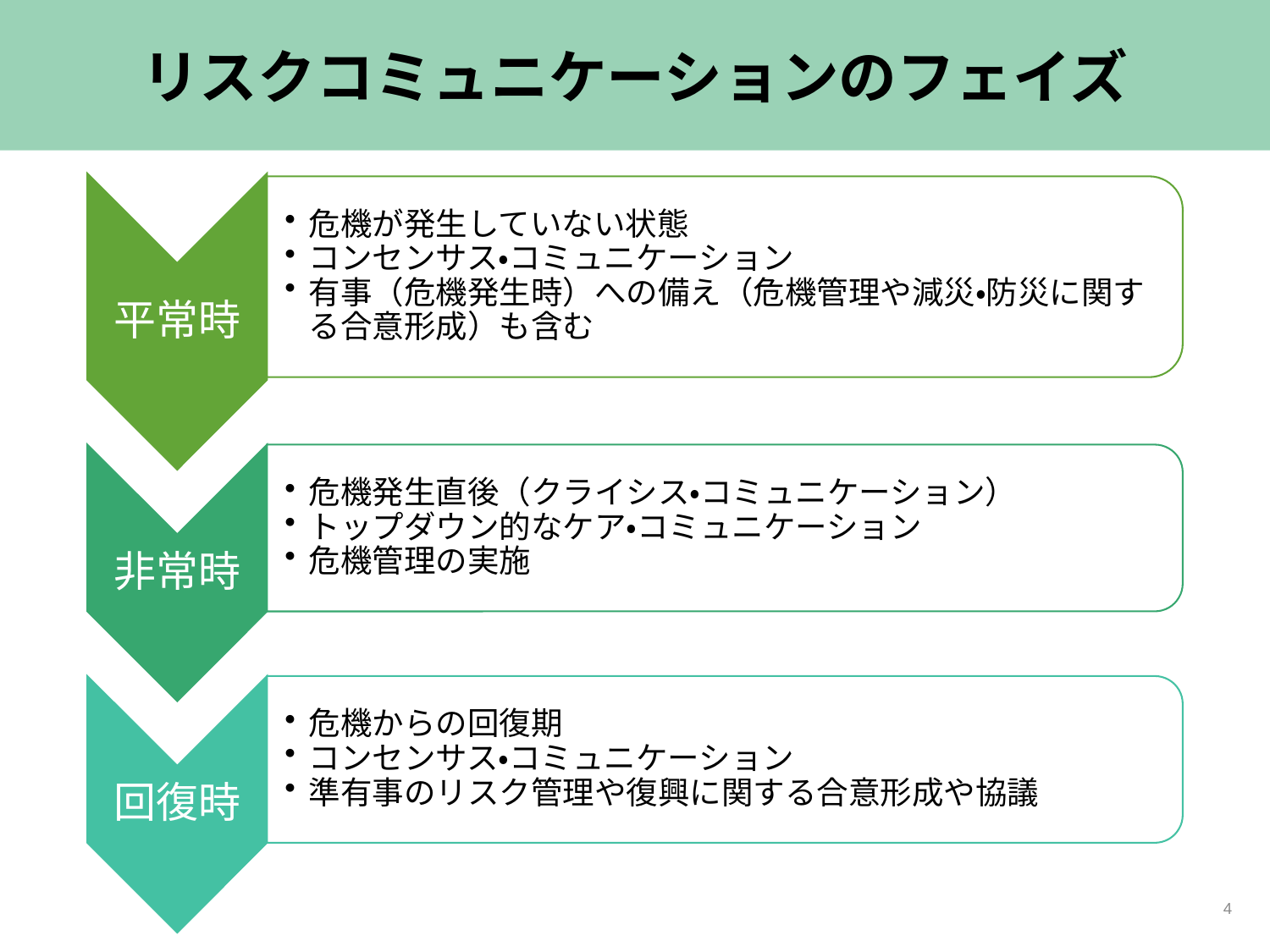

# リスクコミュニケーションのフェイズ
平常時
危機が発生していない状態
コンセンサス・コミュニケーション
有事（危機発生時）への備え（危機管理や減災・防災に関する合意形成）も含む
非常時
危機発生直後（クライシス・コミュニケーション）
トップダウン的なケア・コミュニケーション
危機管理の実施
回復時
危機からの回復期
コンセンサス・コミュニケーション
準有事のリスク管理や復興に関する合意形成や協議
4